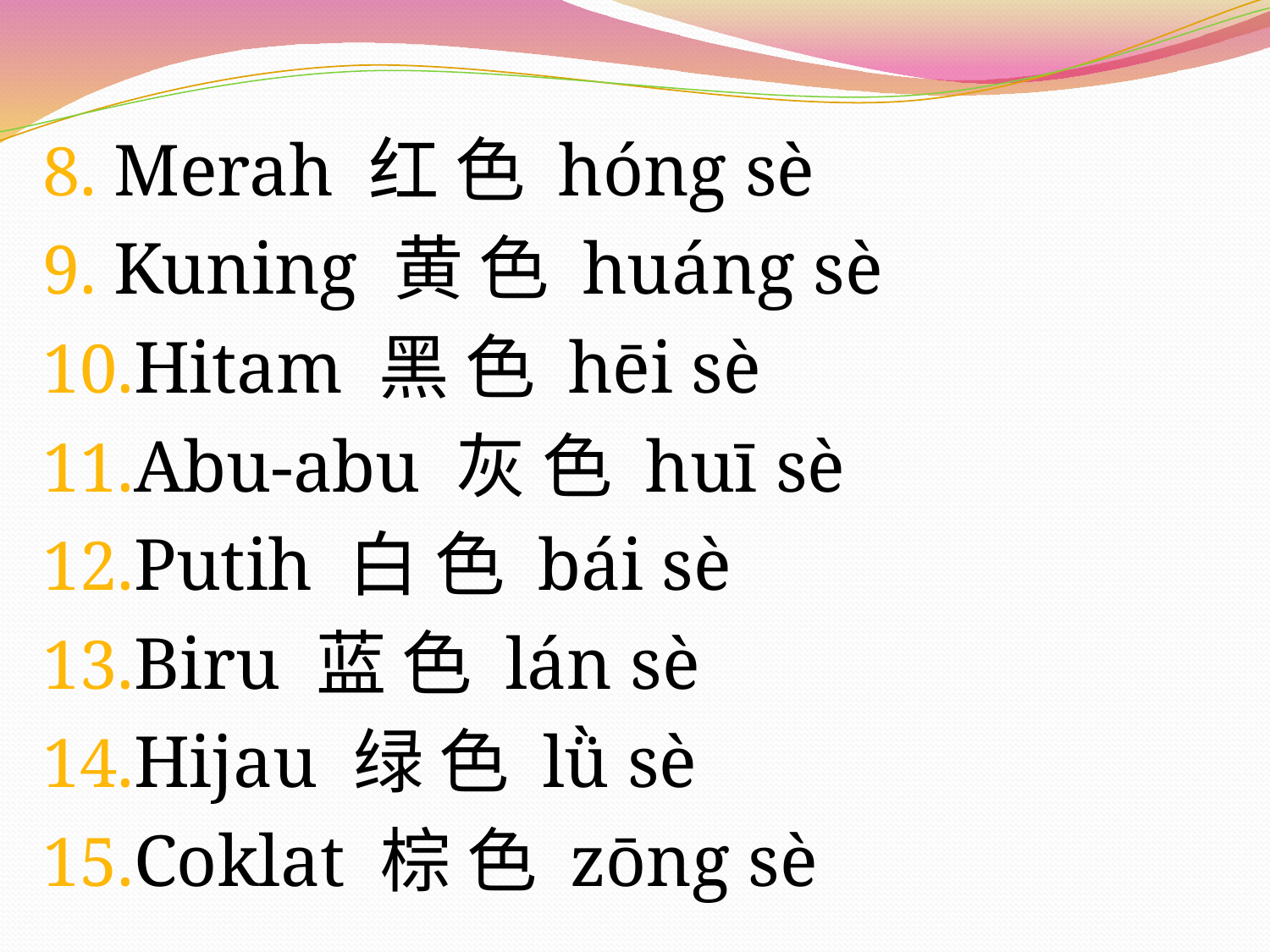

Merah 红 色 hóng sè
Kuning 黄 色 huáng sè
Hitam 黑 色 hēi sè
Abu-abu 灰 色 huī sè
Putih 白 色 bái sè
Biru 蓝 色 lán sè
Hijau 绿 色 lǜ sè
Coklat 棕 色 zōng sè